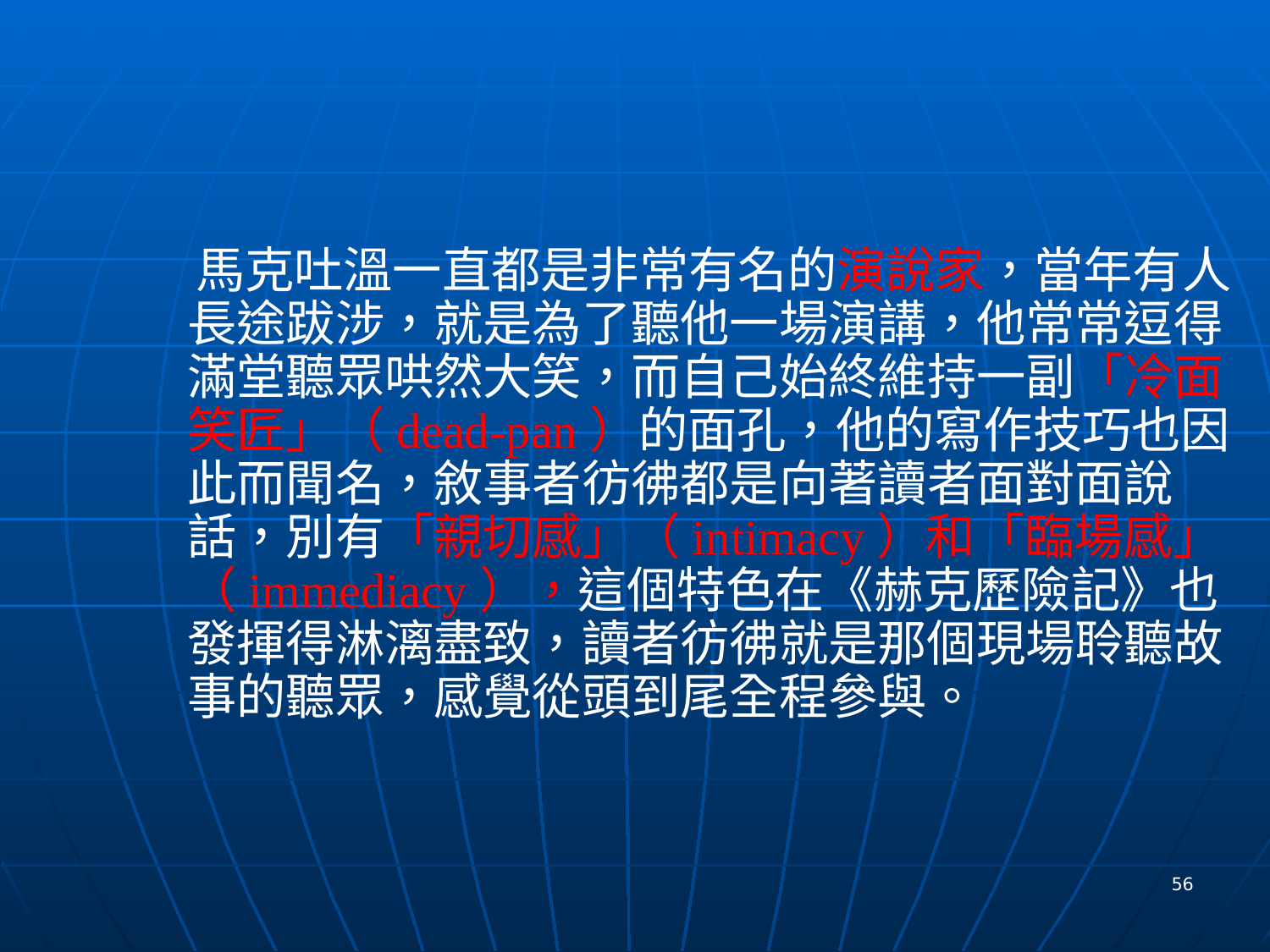

馬克吐溫一直都是非常有名的演說家，當年有人長途跋涉，就是為了聽他一場演講，他常常逗得滿堂聽眾哄然大笑，而自己始終維持一副「冷面笑匠」（dead-pan）的面孔，他的寫作技巧也因此而聞名，敘事者彷彿都是向著讀者面對面說話，別有「親切感」（intimacy）和「臨場感」（immediacy），這個特色在《赫克歷險記》也發揮得淋漓盡致，讀者彷彿就是那個現場聆聽故事的聽眾，感覺從頭到尾全程參與。

56